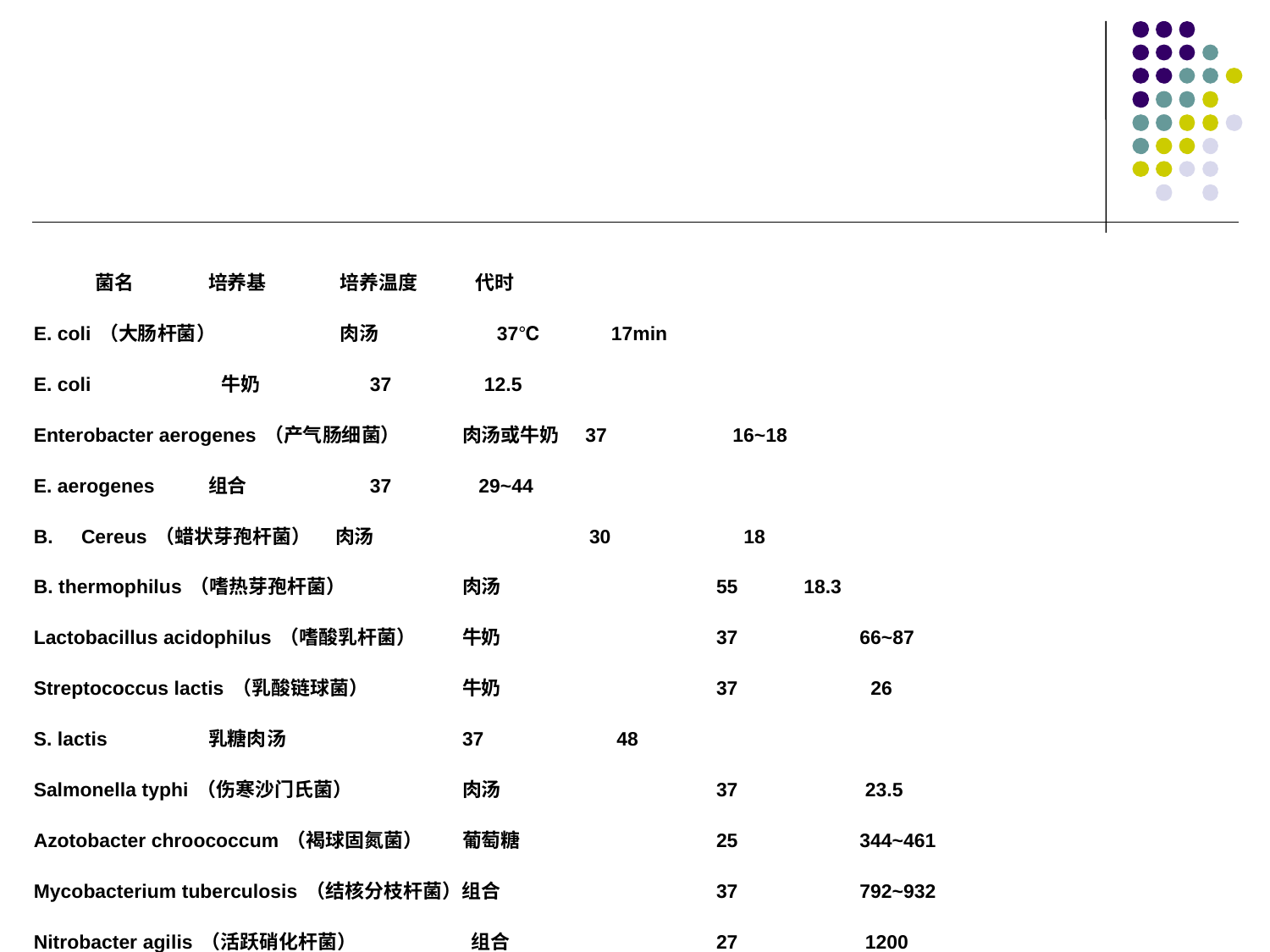

菌名	培养基	 培养温度	   代时
E. coli（大肠杆菌）	 肉汤	      37℃	    17min
E. coli	 牛奶	      37	    12.5
Enterobacter aerogenes（产气肠细菌）	肉汤或牛奶    37	   16~18
E. aerogenes 	组合	      37	   29~44
B. 	Cereus（蜡状芽孢杆菌）	肉汤		30	     18
B. thermophilus（嗜热芽孢杆菌）	肉汤		55            18.3
Lactobacillus acidophilus（嗜酸乳杆菌）	牛奶		37  	   66~87
Streptococcus lactis（乳酸链球菌）	牛奶		37	     26
S. lactis	乳糖肉汤		37	     48
Salmonella typhi（伤寒沙门氏菌）	肉汤		37	    23.5
Azotobacter chroococcum（褐球固氮菌）	葡萄糖		25	   344~461
Mycobacterium tuberculosis（结核分枝杆菌）组合		37	   792~932
Nitrobacter agilis（活跃硝化杆菌）	  组合		27	    1200